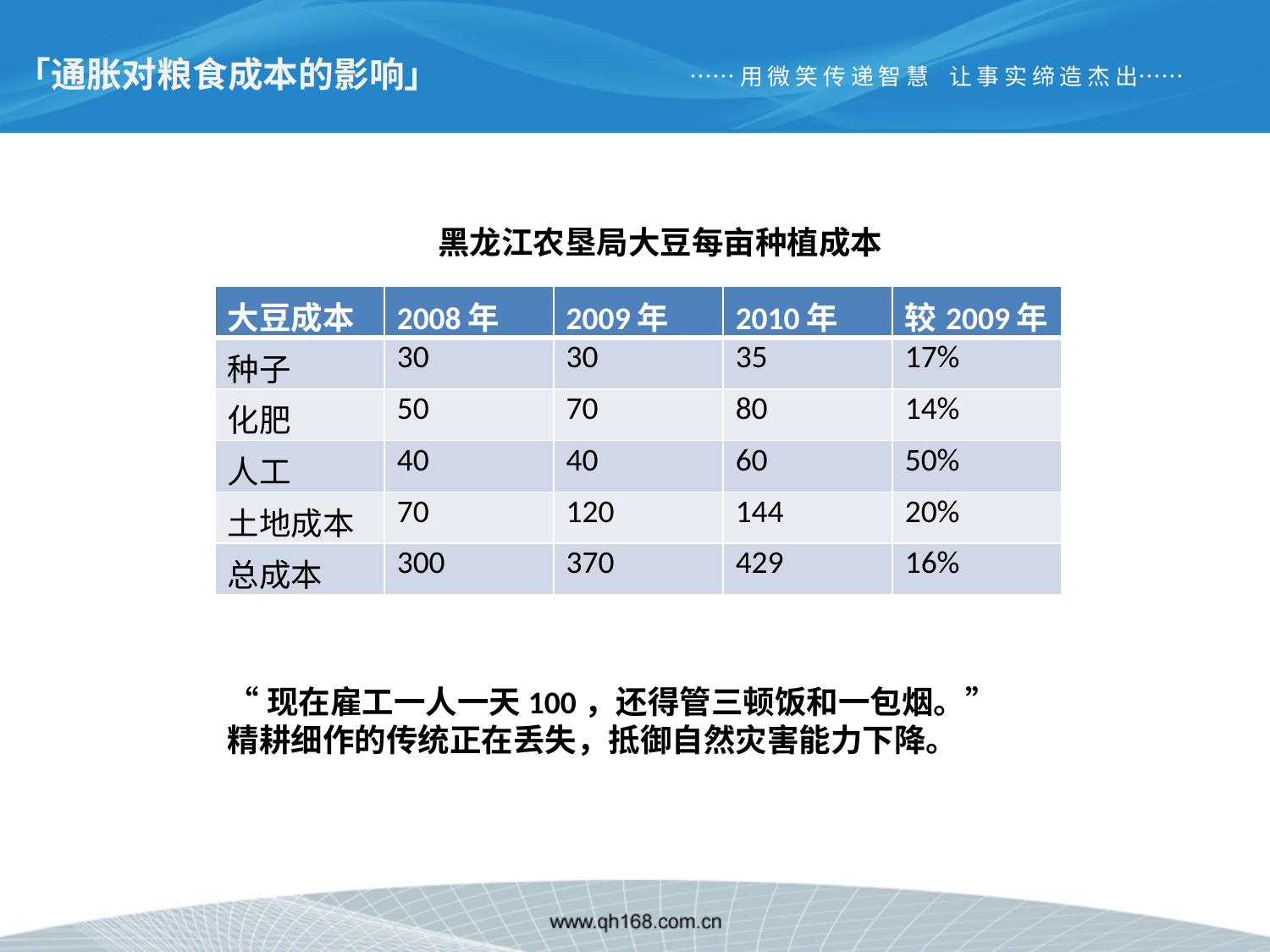

「通胀对粮食成本的影响」
……用 微 笑 传 递 智 慧    让 事 实 缔 造 杰 出……
黑龙江农垦局大豆每亩种植成本
| 大豆成本 | 2008年 | 2009年 | 2010年 | 较2009年 |
| --- | --- | --- | --- | --- |
| 种子 | 30 | 30 | 35 | 17% |
| 化肥 | 50 | 70 | 80 | 14% |
| 人工 | 40 | 40 | 60 | 50% |
| 土地成本 | 70 | 120 | 144 | 20% |
| 总成本 | 300 | 370 | 429 | 16% |
“现在雇工一人一天100，还得管三顿饭和一包烟。”
精耕细作的传统正在丢失，抵御自然灾害能力下降。